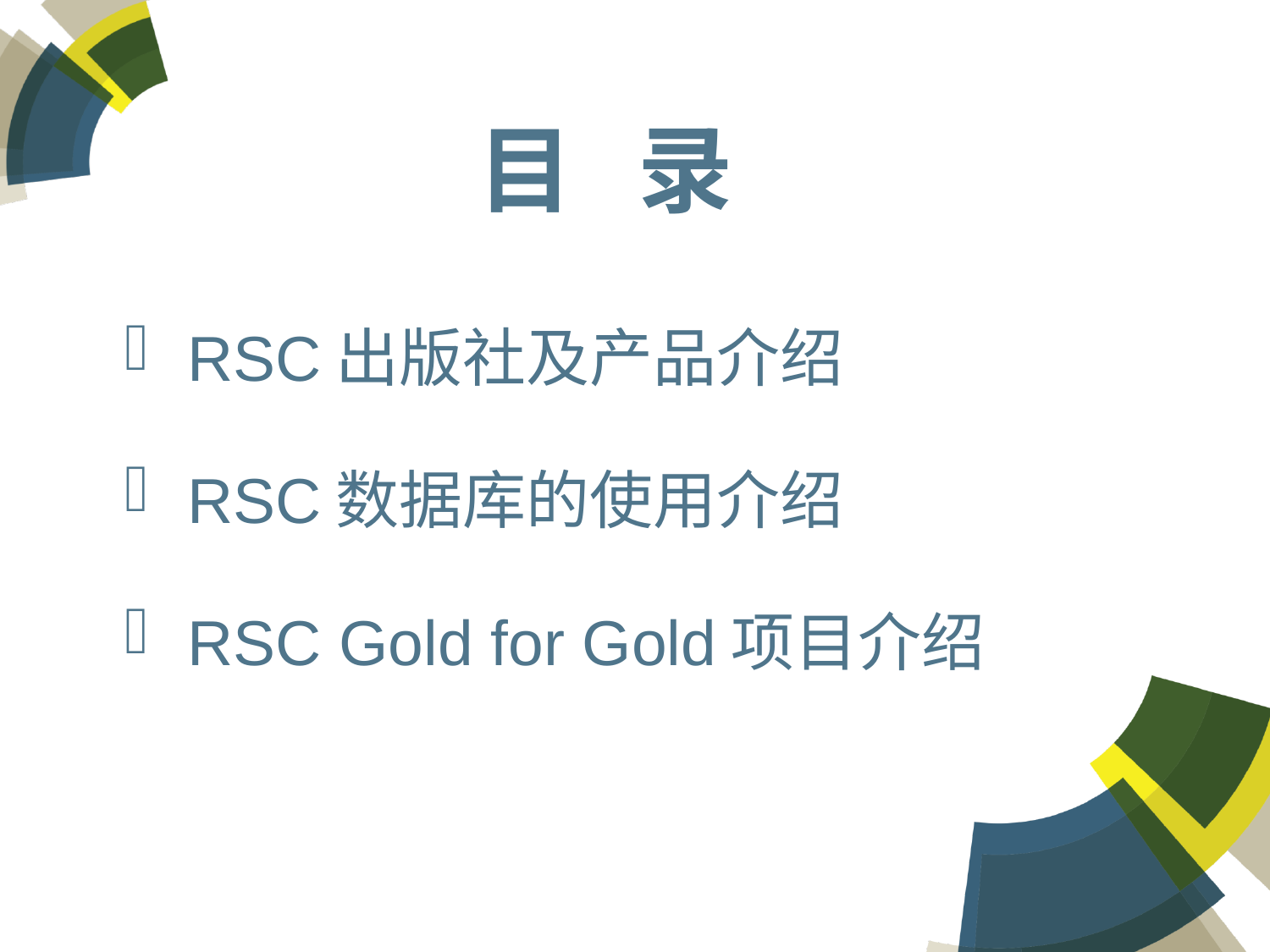

# 目   录

 RSC出版社及产品介绍
 RSC数据库的使用介绍
 RSC Gold for Gold项目介绍